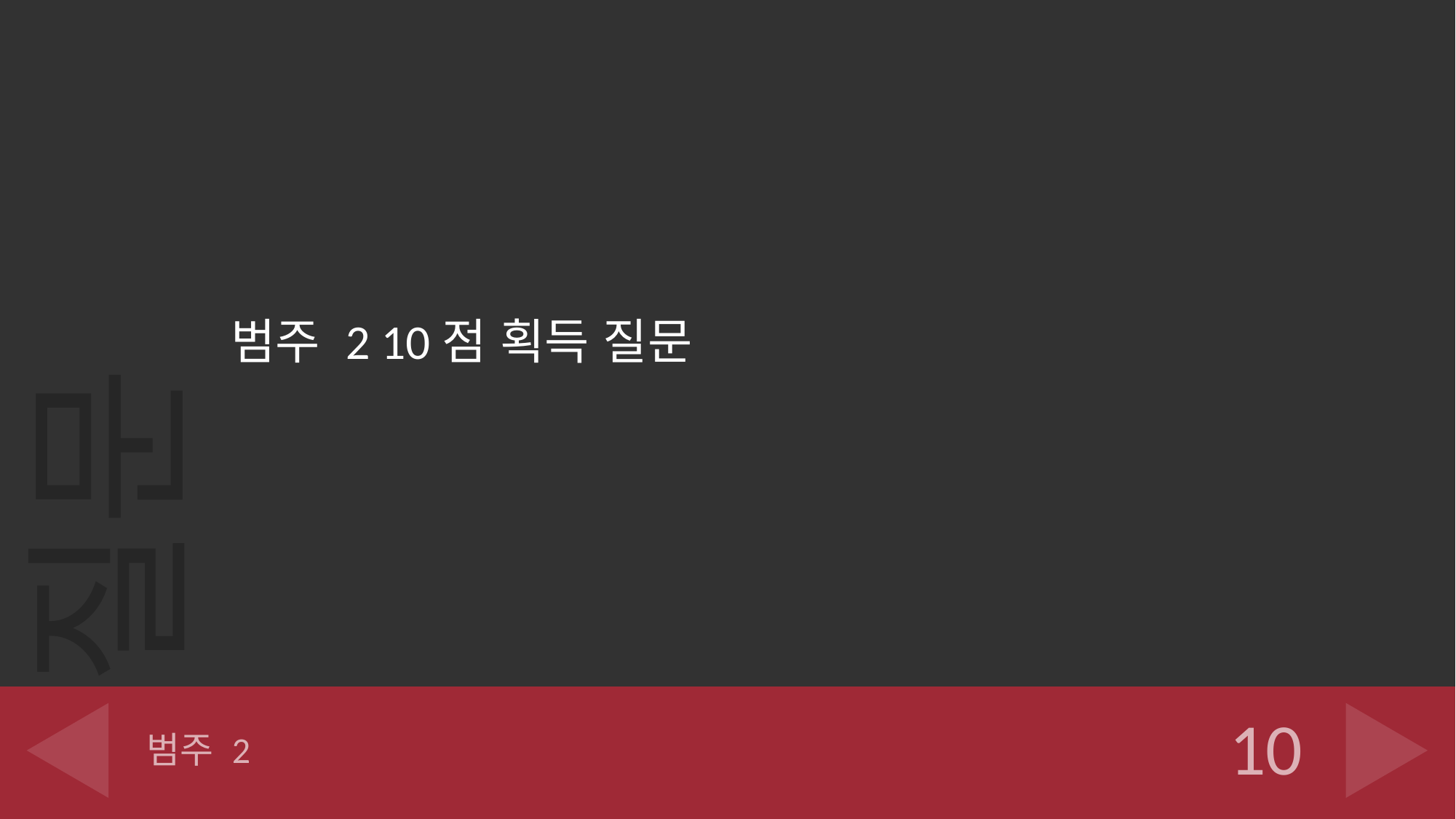

범주 2 10점 획득 질문
# 범주 2
10